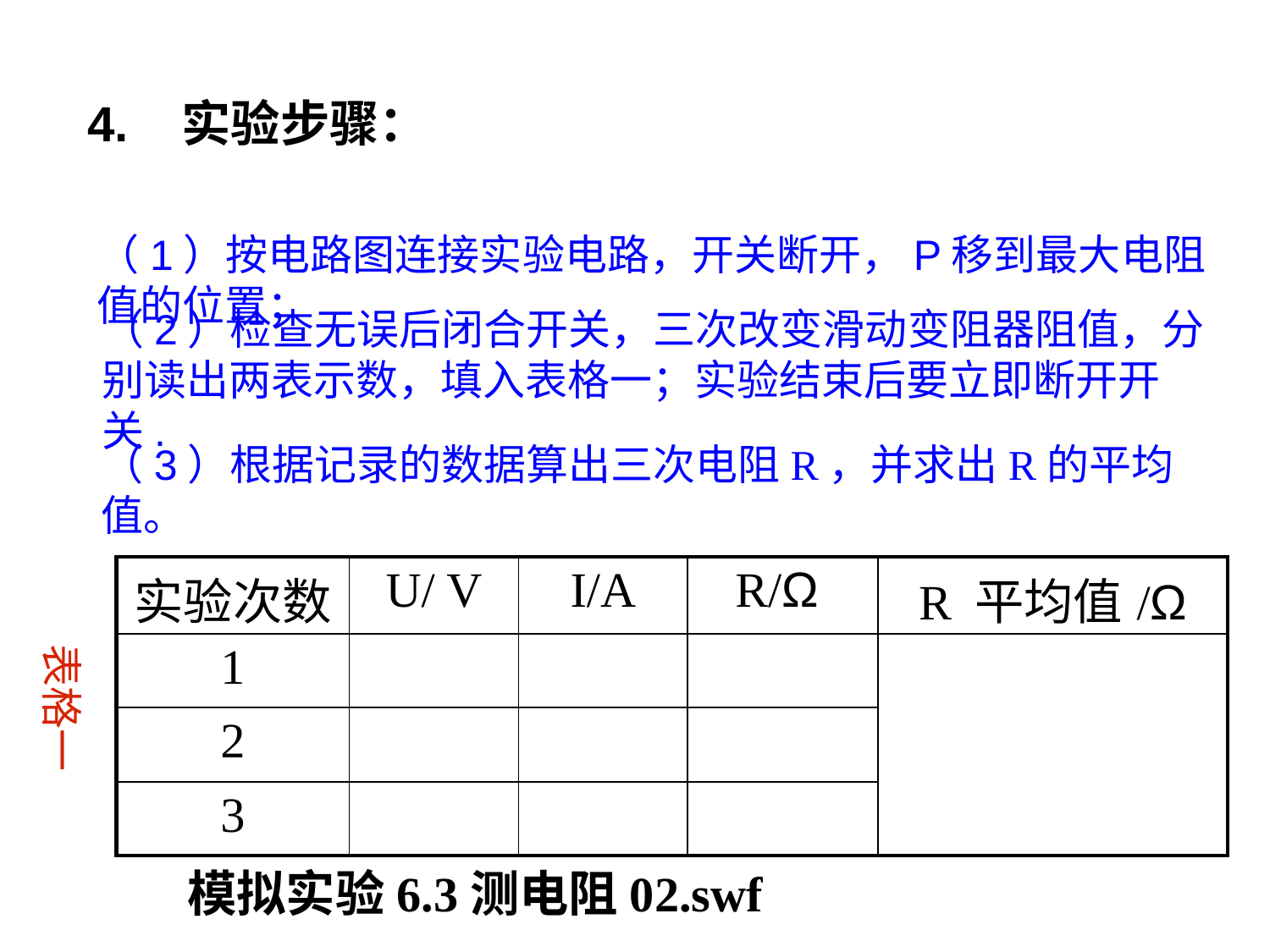

4.   实验步骤：
（1）按电路图连接实验电路，开关断开，P移到最大电阻值的位置；
（2）检查无误后闭合开关，三次改变滑动变阻器阻值，分别读出两表示数，填入表格一；实验结束后要立即断开开关.
（3）根据记录的数据算出三次电阻R，并求出R的平均值。
| 实验次数 | U/ V | I/A | R/Ω | R 平均值/Ω |
| --- | --- | --- | --- | --- |
| 1 |  |  |  |  |
| 2 |  |  |  |  |
| 3 |  |  |  |  |
     表格一
模拟实验6.3测电阻02.swf